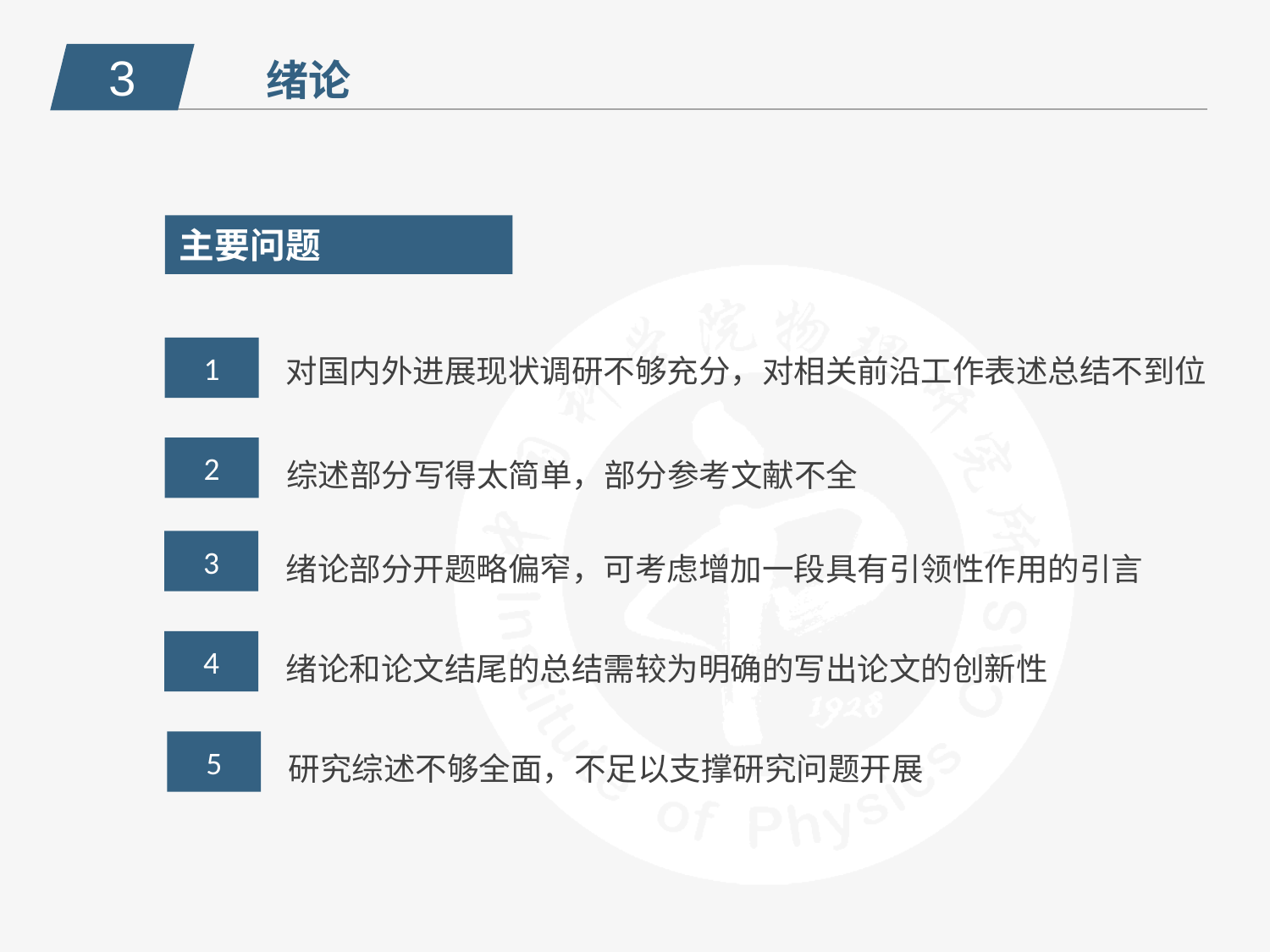

3

绪论

主要问题
对国内外进展现状调研不够充分，对相关前沿工作表述总结不到位
1
综述部分写得太简单，部分参考文献不全
2
绪论部分开题略偏窄，可考虑增加一段具有引领性作用的引言
3
绪论和论文结尾的总结需较为明确的写出论文的创新性
4
研究综述不够全面，不足以支撑研究问题开展
5